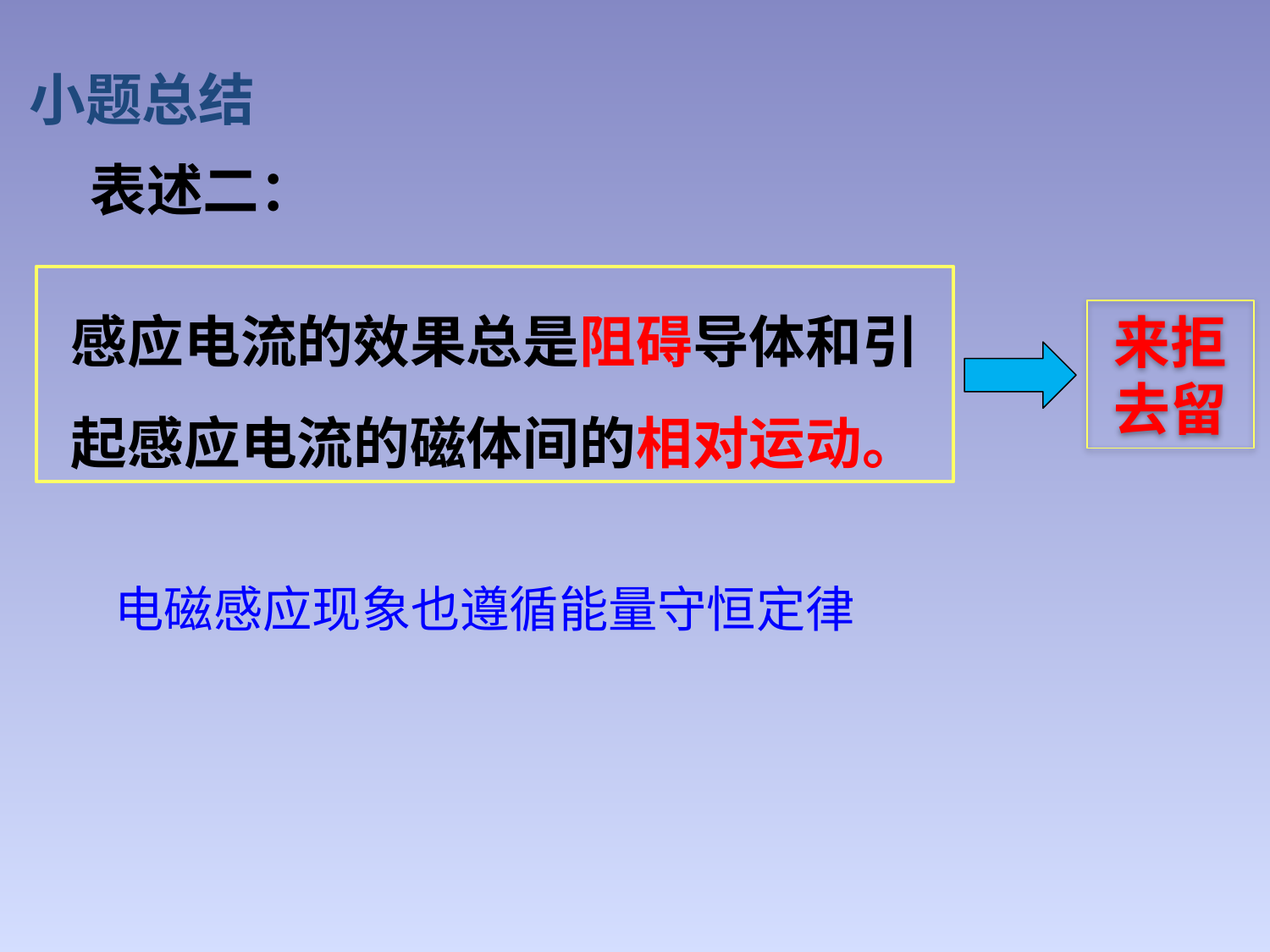

小题总结
表述二：
感应电流的效果总是阻碍导体和引起感应电流的磁体间的相对运动。
来拒去留

电磁感应现象也遵循能量守恒定律